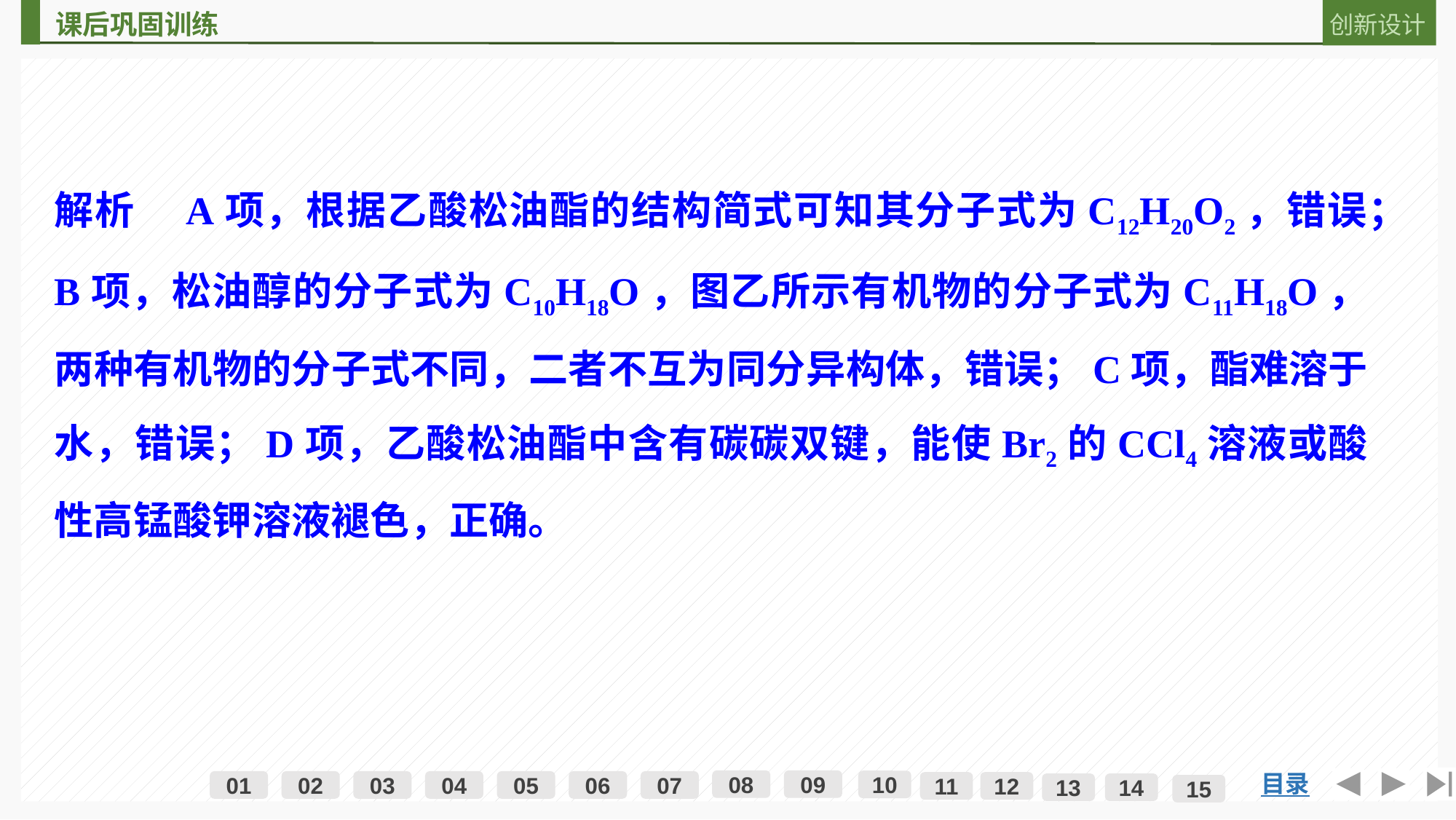

解析　A项，根据乙酸松油酯的结构简式可知其分子式为C12H20O2，错误；B项，松油醇的分子式为C10H18O，图乙所示有机物的分子式为C11H18O，两种有机物的分子式不同，二者不互为同分异构体，错误；C项，酯难溶于水，错误；D项，乙酸松油酯中含有碳碳双键，能使Br2的CCl4溶液或酸性高锰酸钾溶液褪色，正确。